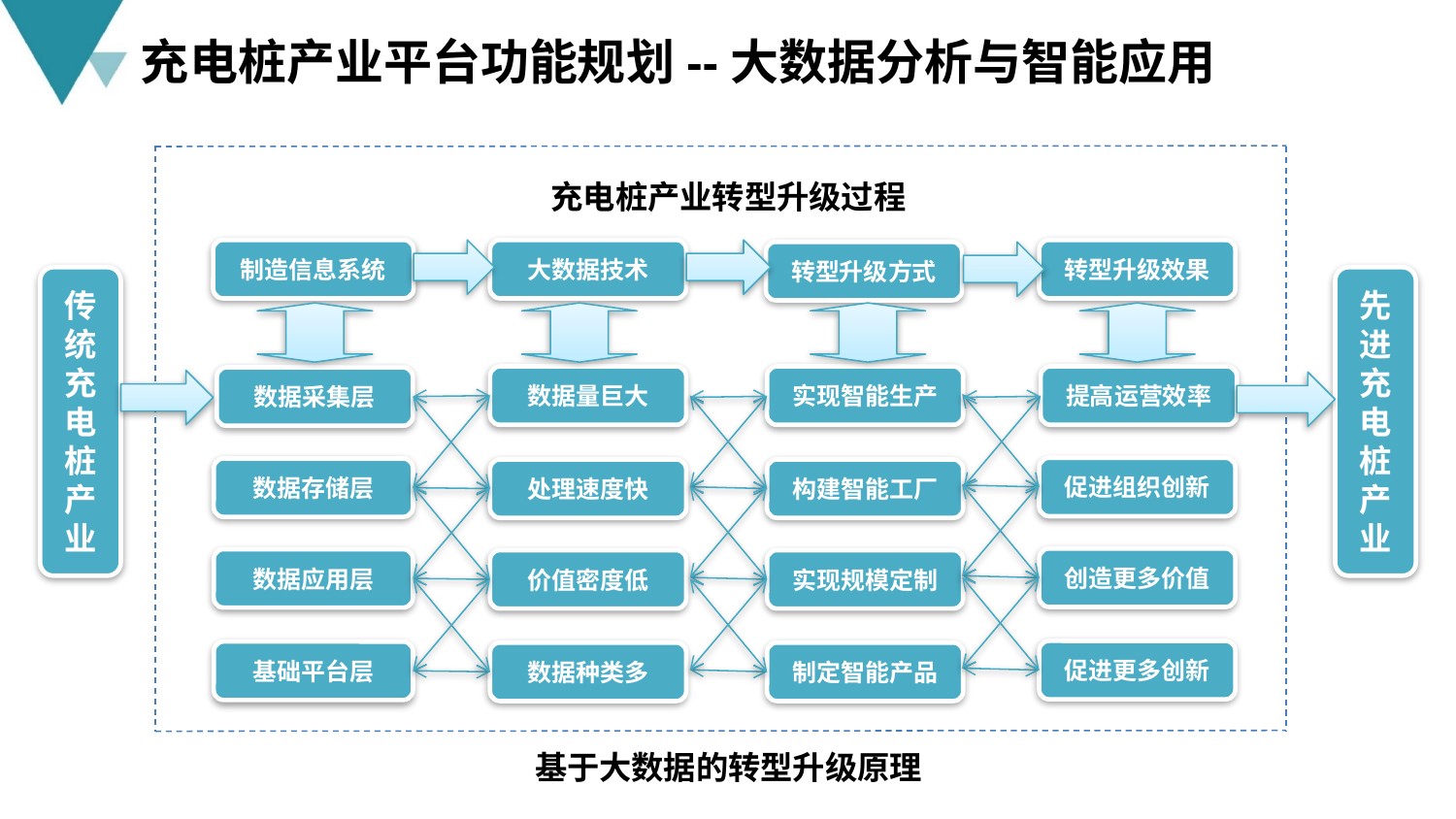

充电桩产业平台功能规划--大数据分析与智能应用
充电桩产业转型升级过程
制造信息系统

大数据技术

转型升级效果
转型升级方式

传统充电桩产业
先进充电桩产业

数据量巨大
实现智能生产
提高运营效率
数据采集层

促进组织创新
数据存储层
处理速度快
构建智能工厂
创造更多价值
数据应用层
价值密度低
实现规模定制
促进更多创新
基础平台层
数据种类多
制定智能产品
基于大数据的转型升级原理